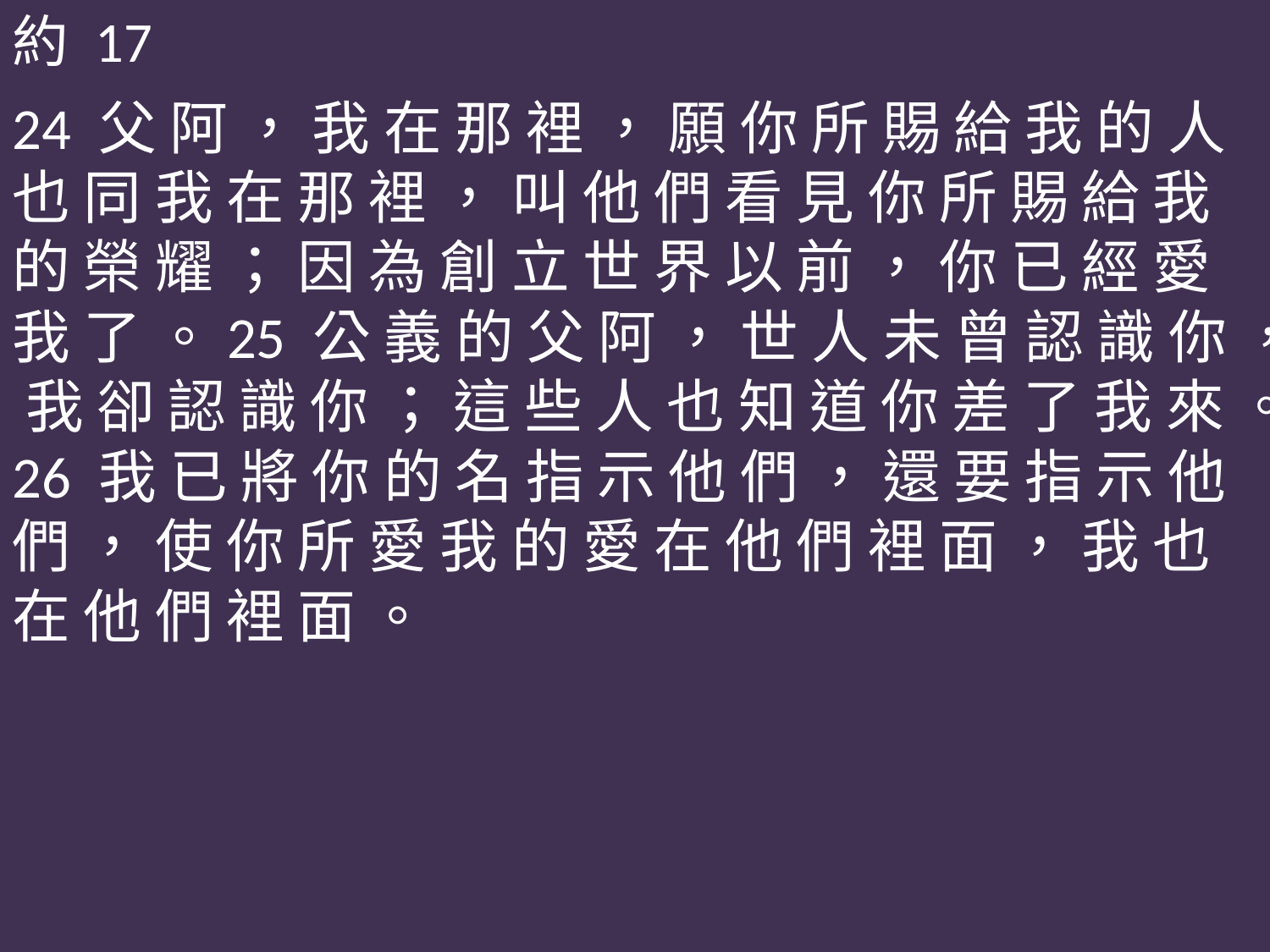

約 17
24 父 阿 ， 我 在 那 裡 ， 願 你 所 賜 給 我 的 人 也 同 我 在 那 裡 ， 叫 他 們 看 見 你 所 賜 給 我 的 榮 耀 ； 因 為 創 立 世 界 以 前 ， 你 已 經 愛 我 了 。25 公 義 的 父 阿 ， 世 人 未 曾 認 識 你 ， 我 卻 認 識 你 ； 這 些 人 也 知 道 你 差 了 我 來 。26 我 已 將 你 的 名 指 示 他 們 ， 還 要 指 示 他 們 ， 使 你 所 愛 我 的 愛 在 他 們 裡 面 ， 我 也 在 他 們 裡 面 。